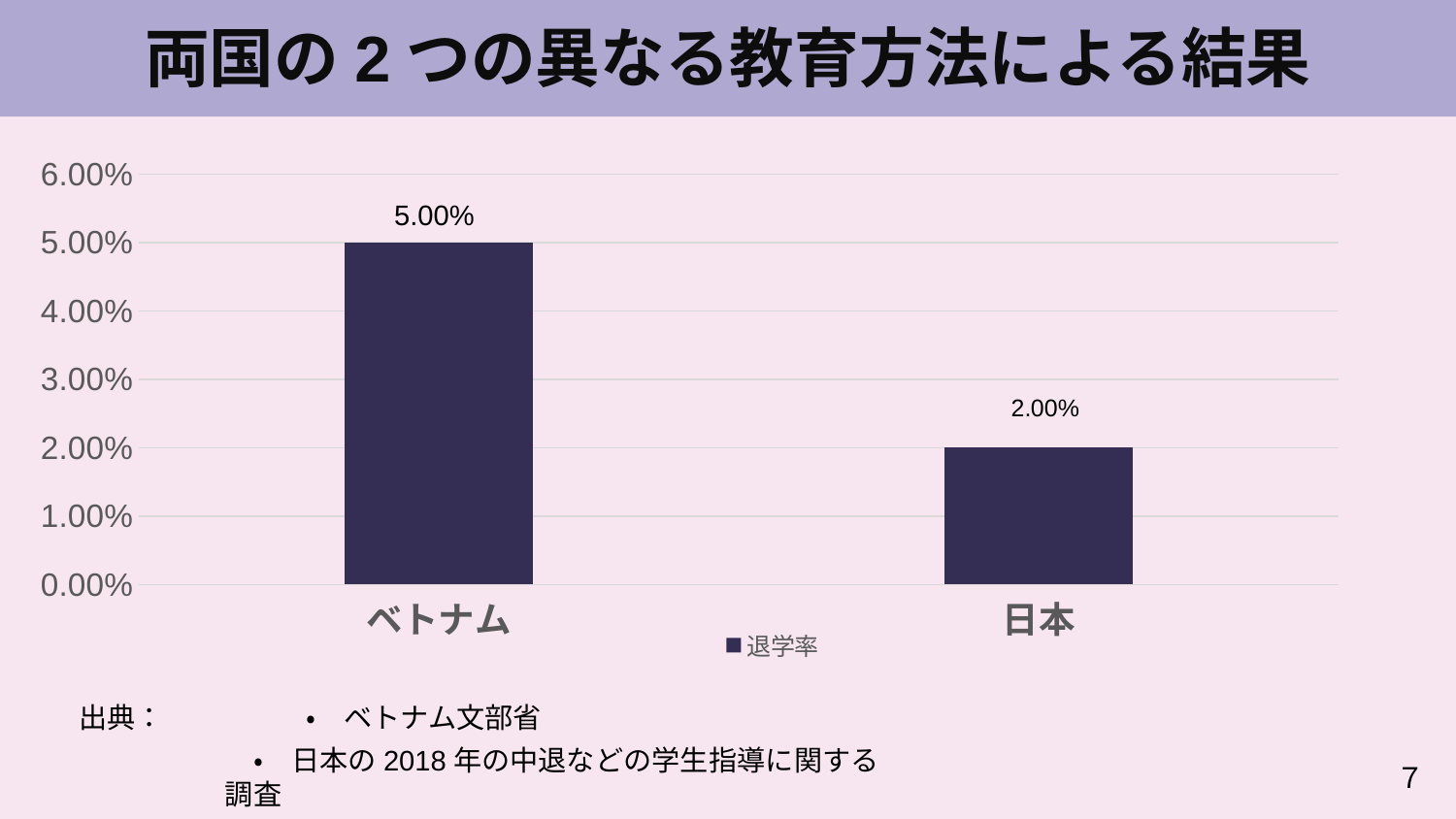

両国の2つの異なる教育方法による結果

### Chart

| Category | 退学率 |
|---|---|
| ベトナム | 0.05 |
| 日本 | 0.02 |
5.00%
出典：　　　　　・　ベトナム文部省

　・　日本の2018年の中退などの学生指導に関する調査

７